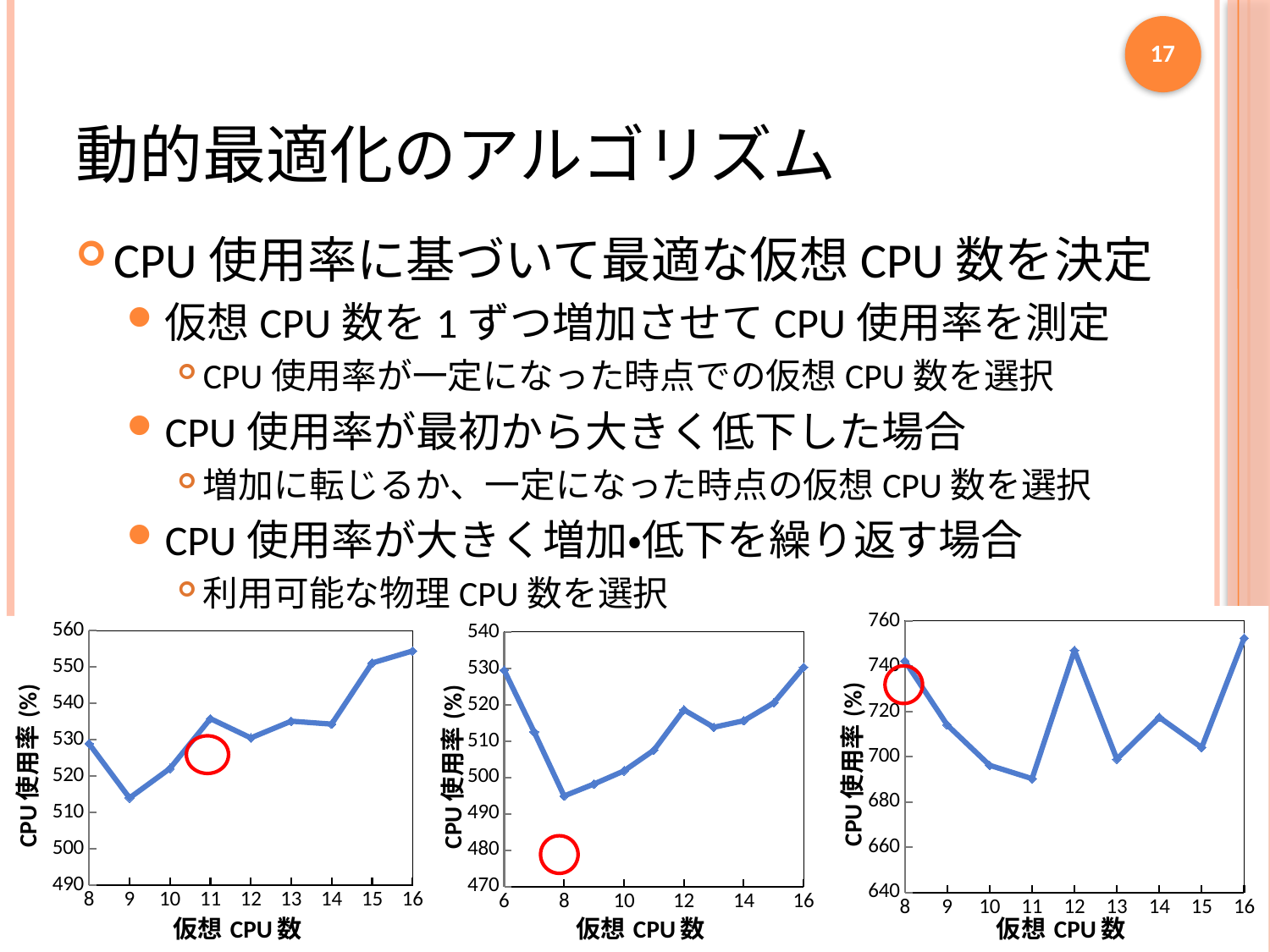

17
# 動的最適化のアルゴリズム
CPU使用率に基づいて最適な仮想CPU数を決定
仮想CPU数を1ずつ増加させてCPU使用率を測定
CPU使用率が一定になった時点での仮想CPU数を選択
CPU使用率が最初から大きく低下した場合
増加に転じるか、一定になった時点の仮想CPU数を選択
CPU使用率が大きく増加・低下を繰り返す場合
利用可能な物理CPU数を選択

### Chart

| Category | CPU使用率 |
|---|---|

### Chart

| Category | CPU使用率 |
|---|---|

### Chart

| Category | CPU使用率 |
|---|---|